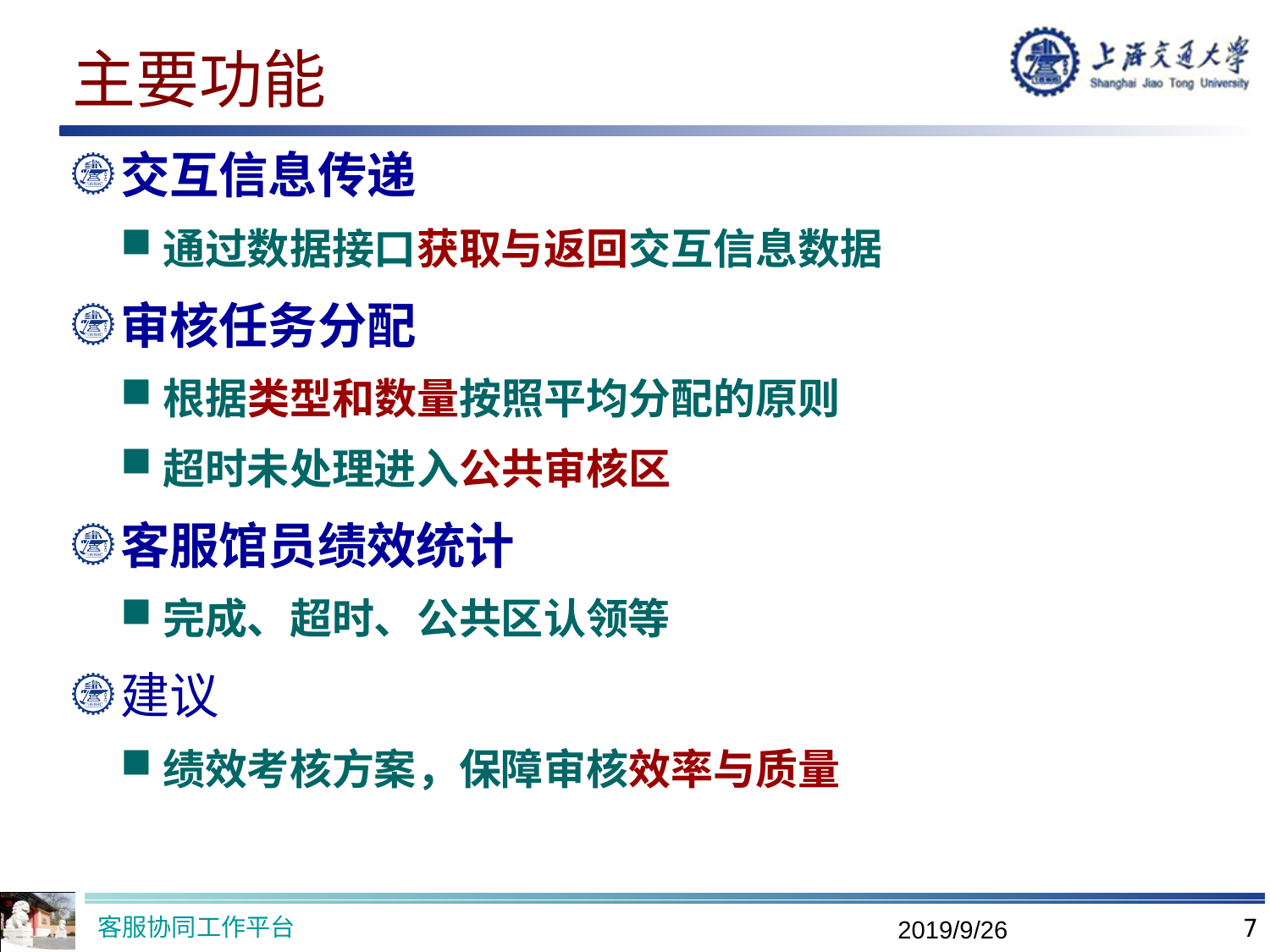

# 主要功能
交互信息传递
通过数据接口获取与返回交互信息数据
审核任务分配
根据类型和数量按照平均分配的原则
超时未处理进入公共审核区
客服馆员绩效统计
完成、超时、公共区认领等
建议
绩效考核方案，保障审核效率与质量
客服协同工作平台
7
2019/9/26